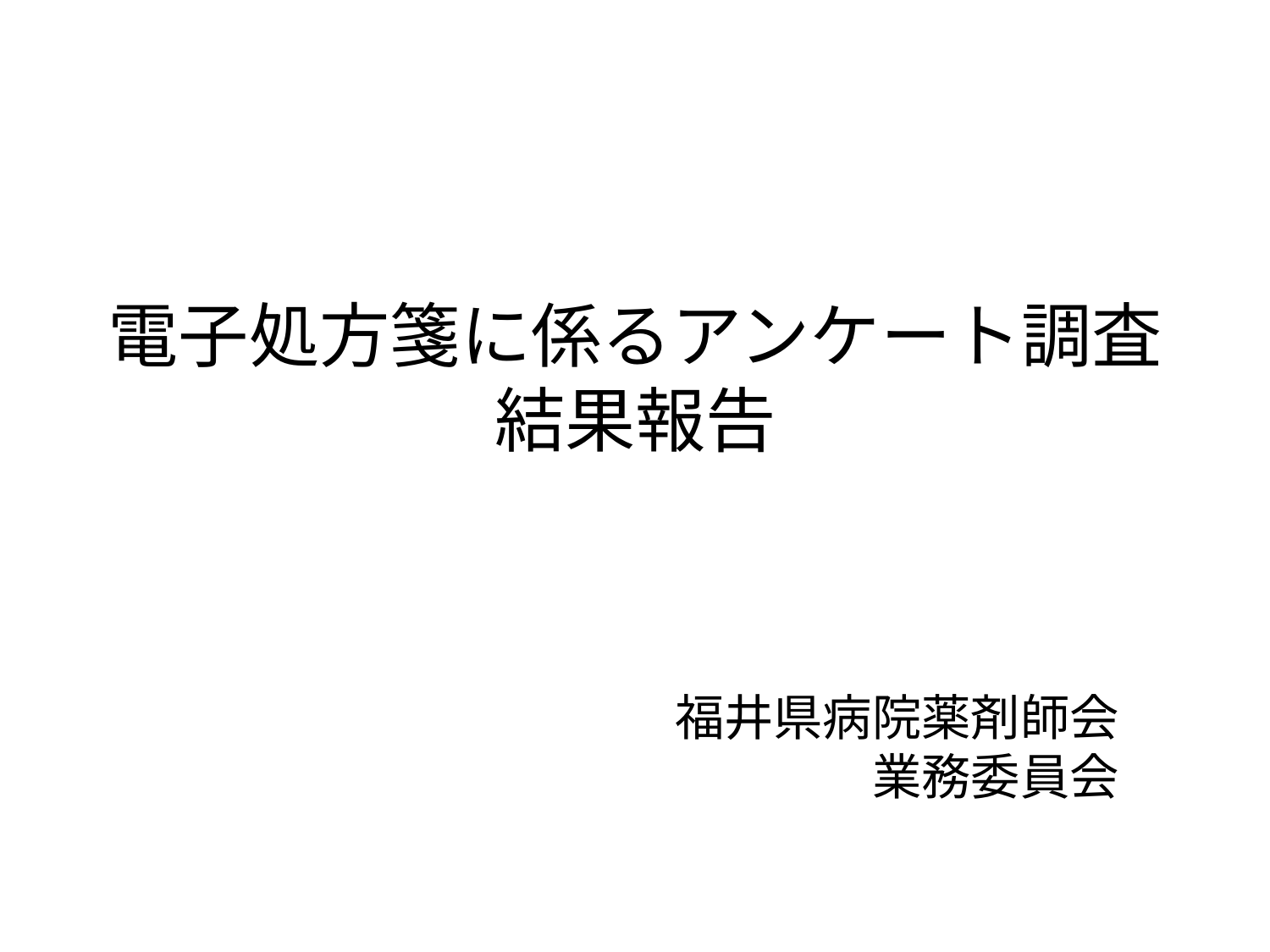

電子処方箋に係るアンケート調査
結果報告
福井県病院薬剤師会
業務委員会